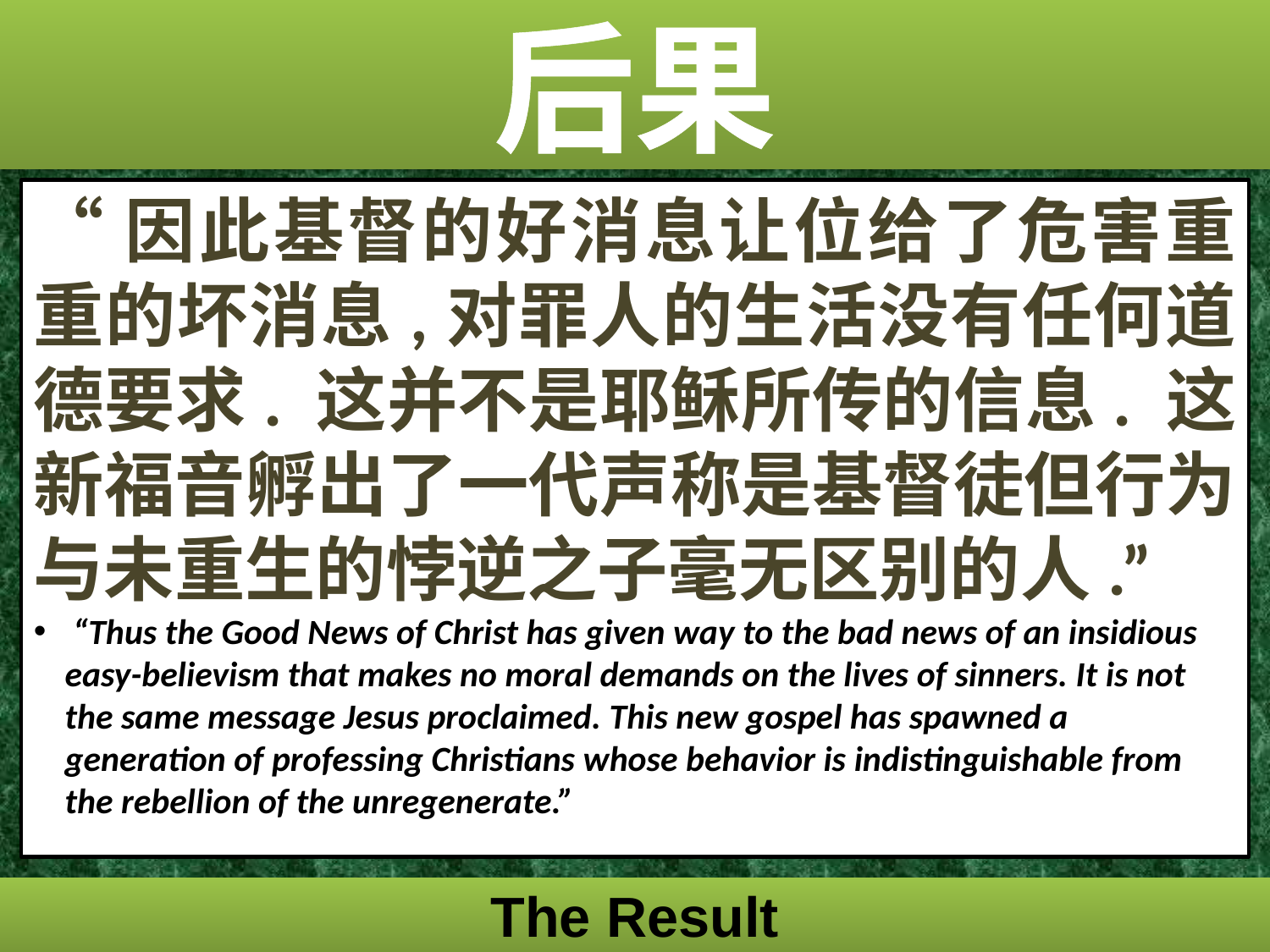

后果
“因此基督的好消息让位给了危害重重的坏消息,对罪人的生活没有任何道德要求. 这并不是耶稣所传的信息. 这新福音孵出了一代声称是基督徒但行为与未重生的悖逆之子毫无区别的人.”
 “Thus the Good News of Christ has given way to the bad news of an insidious easy-believism that makes no moral demands on the lives of sinners. It is not the same message Jesus proclaimed. This new gospel has spawned a generation of professing Christians whose behavior is indistinguishable from the rebellion of the unregenerate.”
The Result